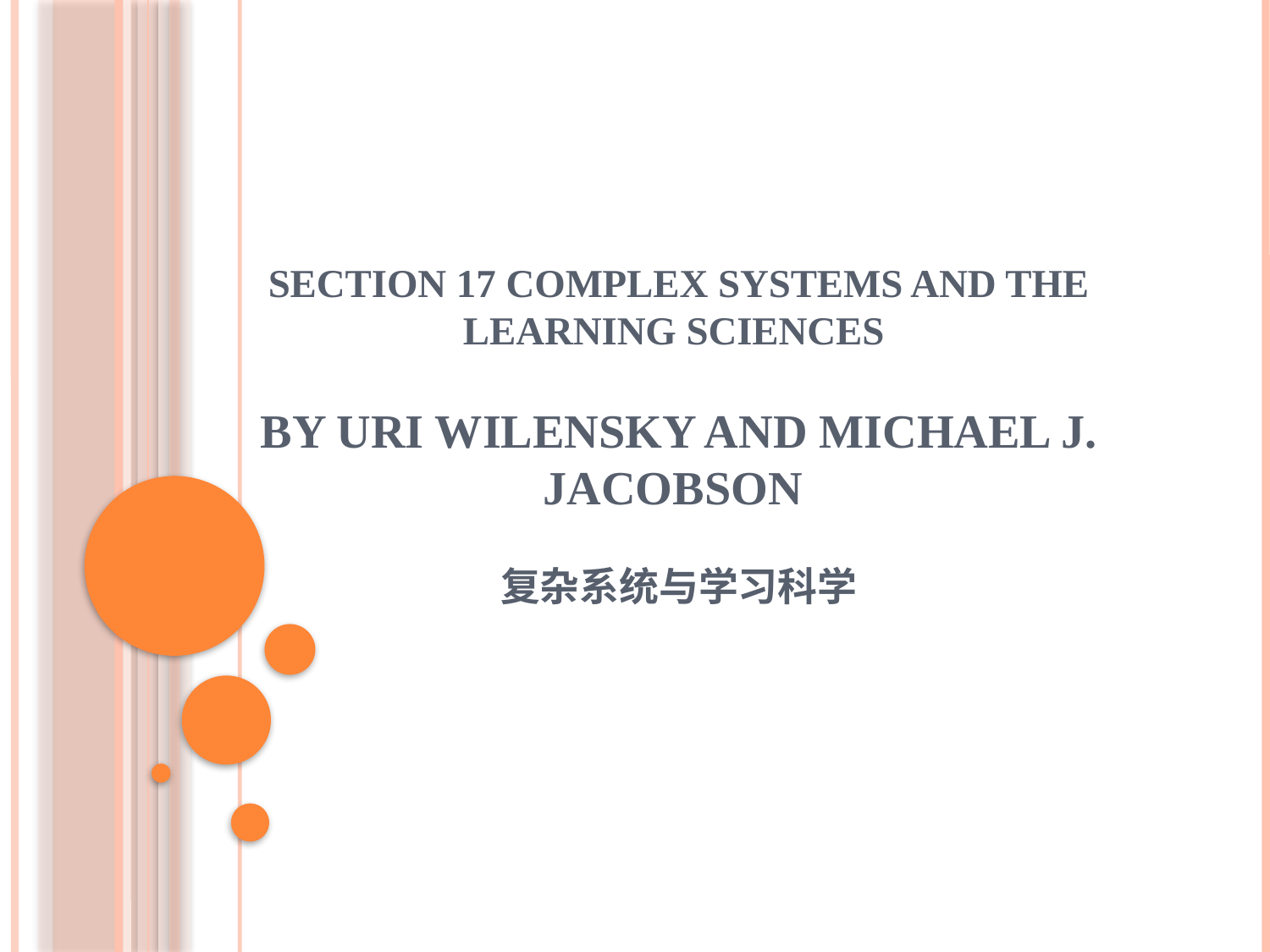

# Section 17 Complex Systems and the Learning Sciences by Uri Wilensky and Michael J. Jacobson 复杂系统与学习科学